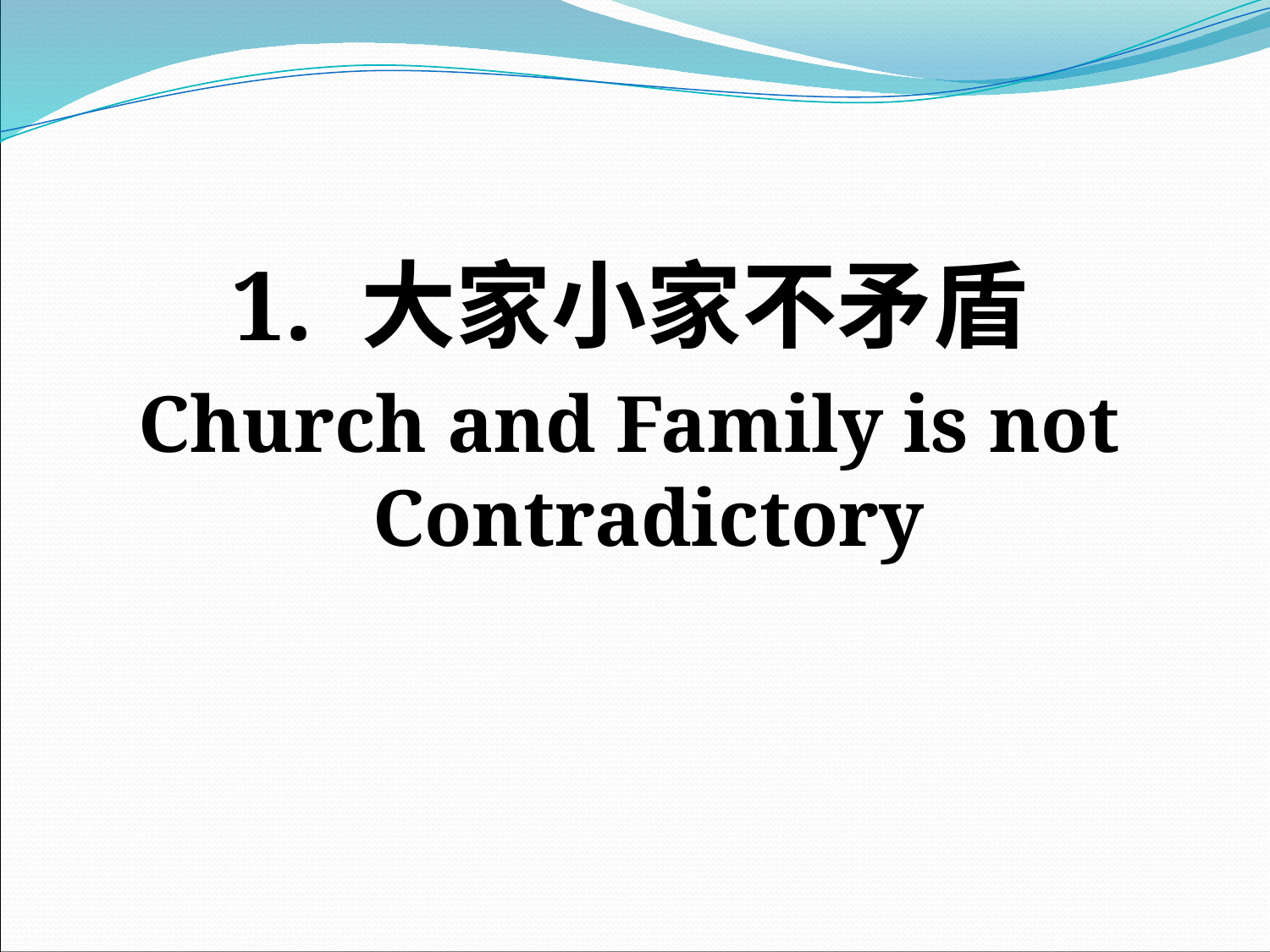

#

1. 大家小家不矛盾
Church and Family is not Contradictory